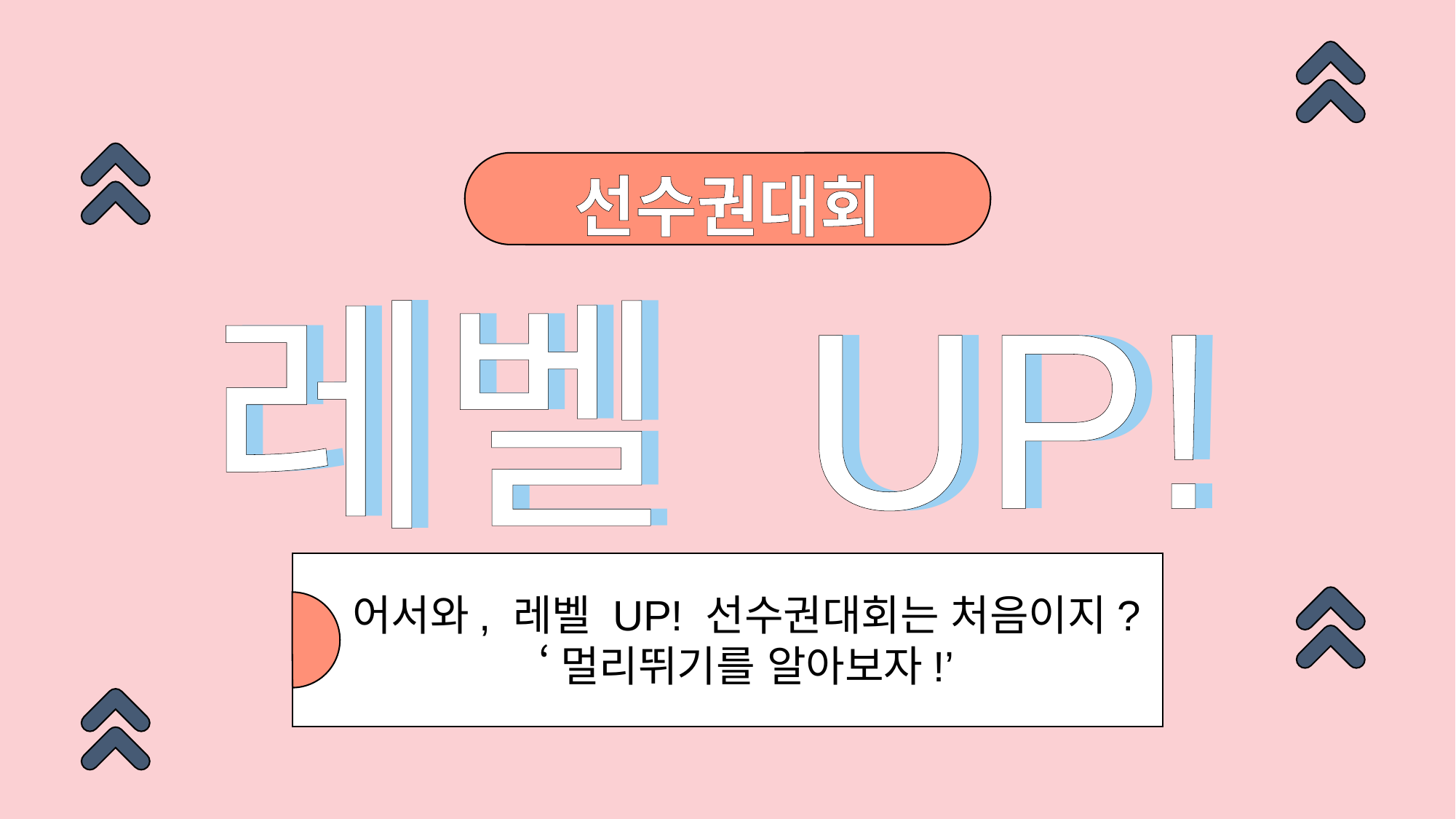

선수권대회
레벨 UP!
레벨 UP!

어서와, 레벨 UP! 선수권대회는 처음이지?
‘멀리뛰기를 알아보자!’